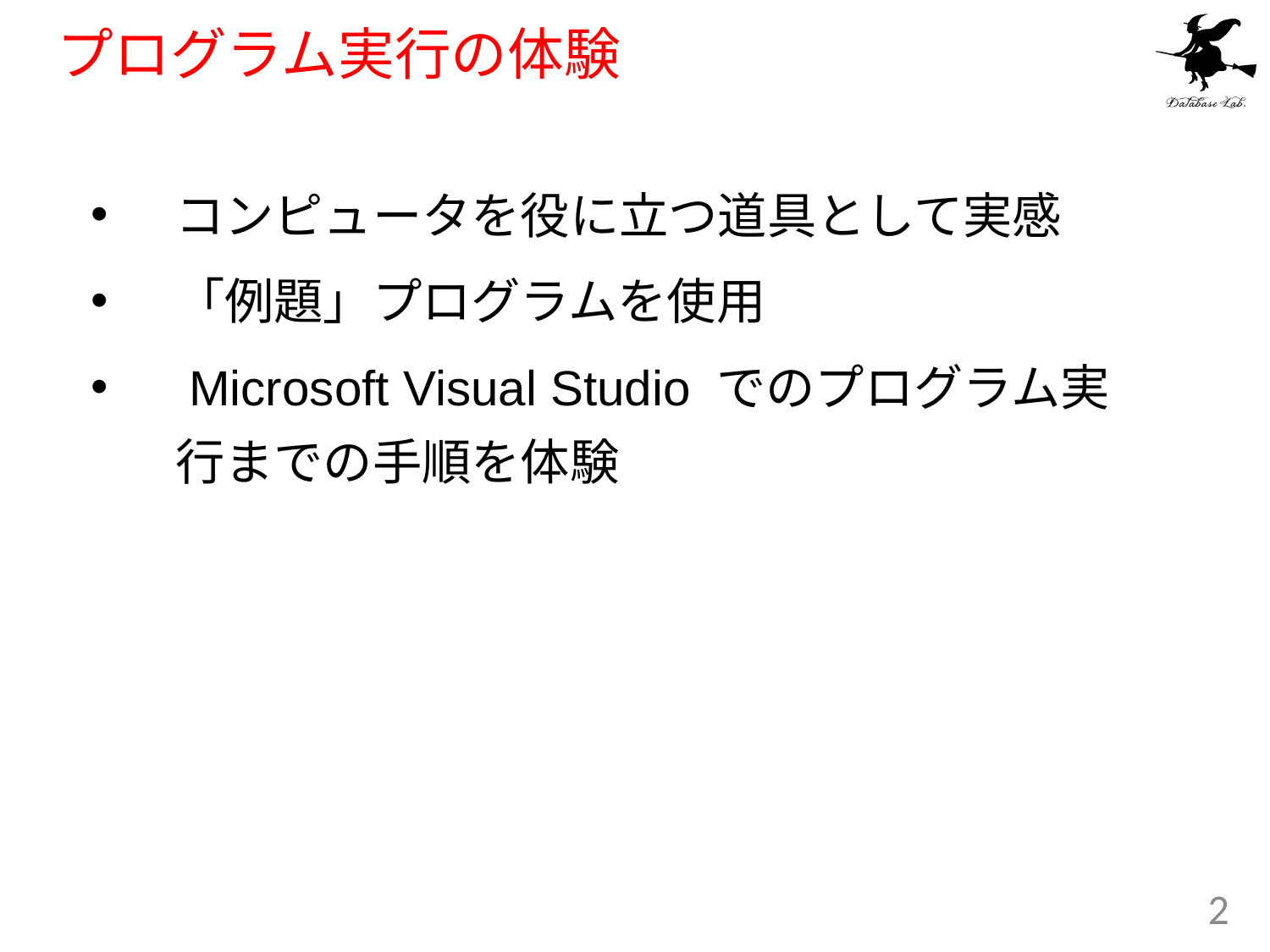

# プログラム実行の体験
コンピュータを役に立つ道具として実感
「例題」プログラムを使用
 Microsoft Visual Studio でのプログラム実行までの手順を体験

2